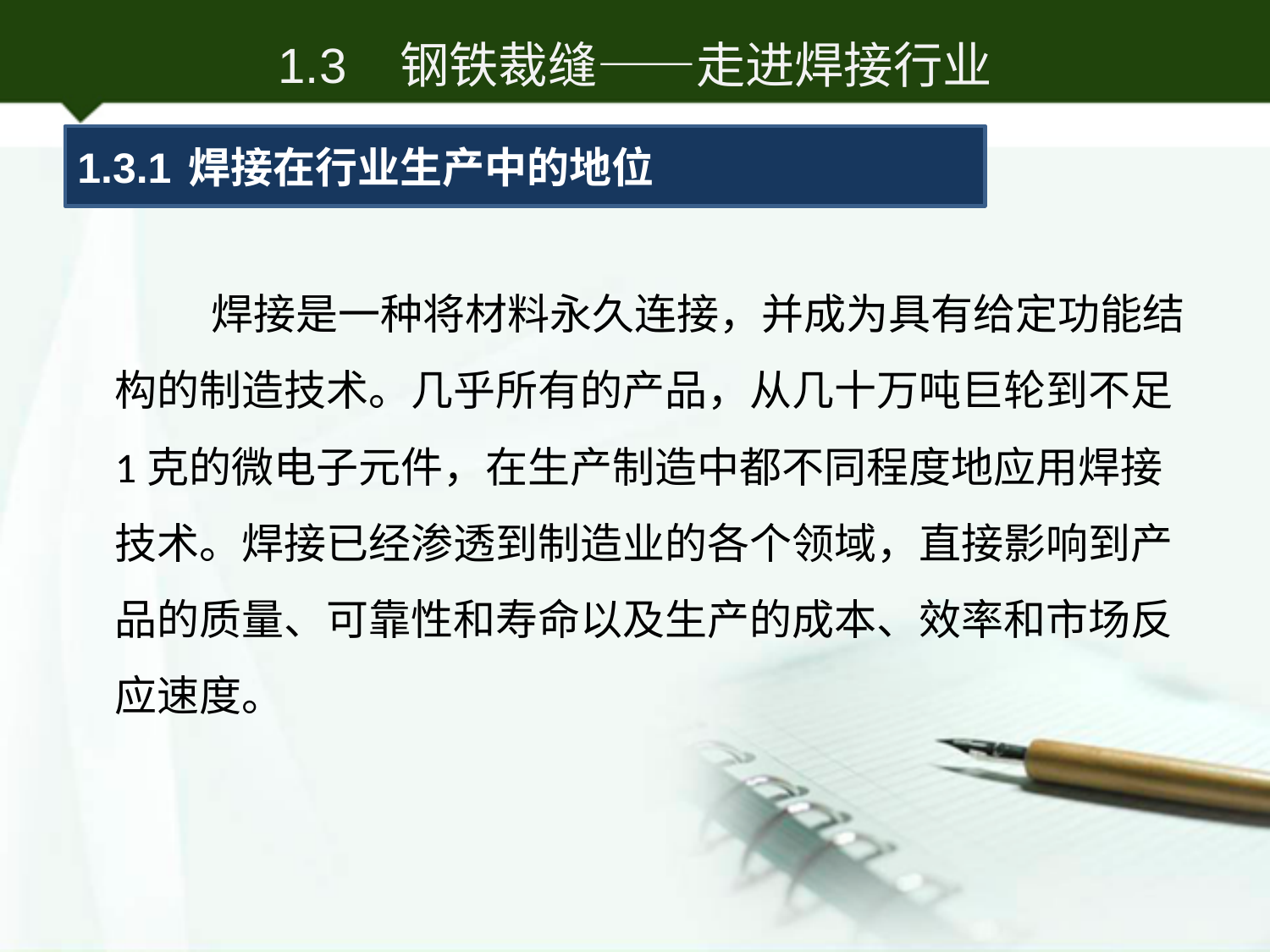

# 1.3   钢铁裁缝——走进焊接行业
1.3.1 焊接在行业生产中的地位
              焊接是一种将材料永久连接，并成为具有给定功能结构的制造技术。几乎所有的产品，从几十万吨巨轮到不足1克的微电子元件，在生产制造中都不同程度地应用焊接技术。焊接已经渗透到制造业的各个领域，直接影响到产品的质量、可靠性和寿命以及生产的成本、效率和市场反应速度。